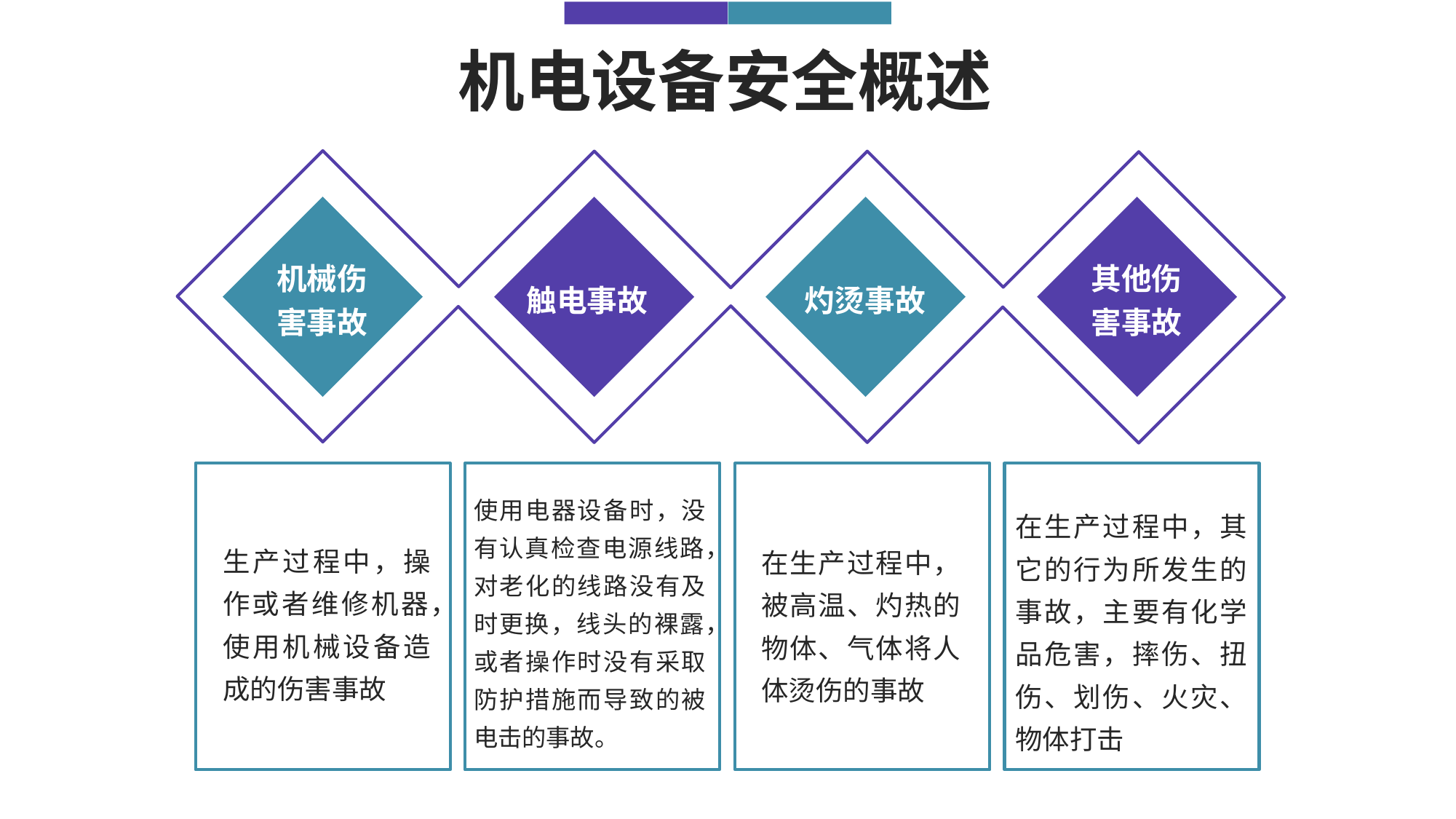

机电设备安全概述

机械伤
害事故
其他伤
害事故
触电事故
灼烫事故

使用电器设备时，没有认真检查电源线路，对老化的线路没有及时更换，线头的裸露，或者操作时没有采取防护措施而导致的被电击的事故。
在生产过程中，其它的行为所发生的事故，主要有化学品危害，摔伤、扭伤、划伤、火灾、物体打击
生产过程中，操作或者维修机器，使用机械设备造成的伤害事故
在生产过程中，被高温、灼热的物体、气体将人体烫伤的事故